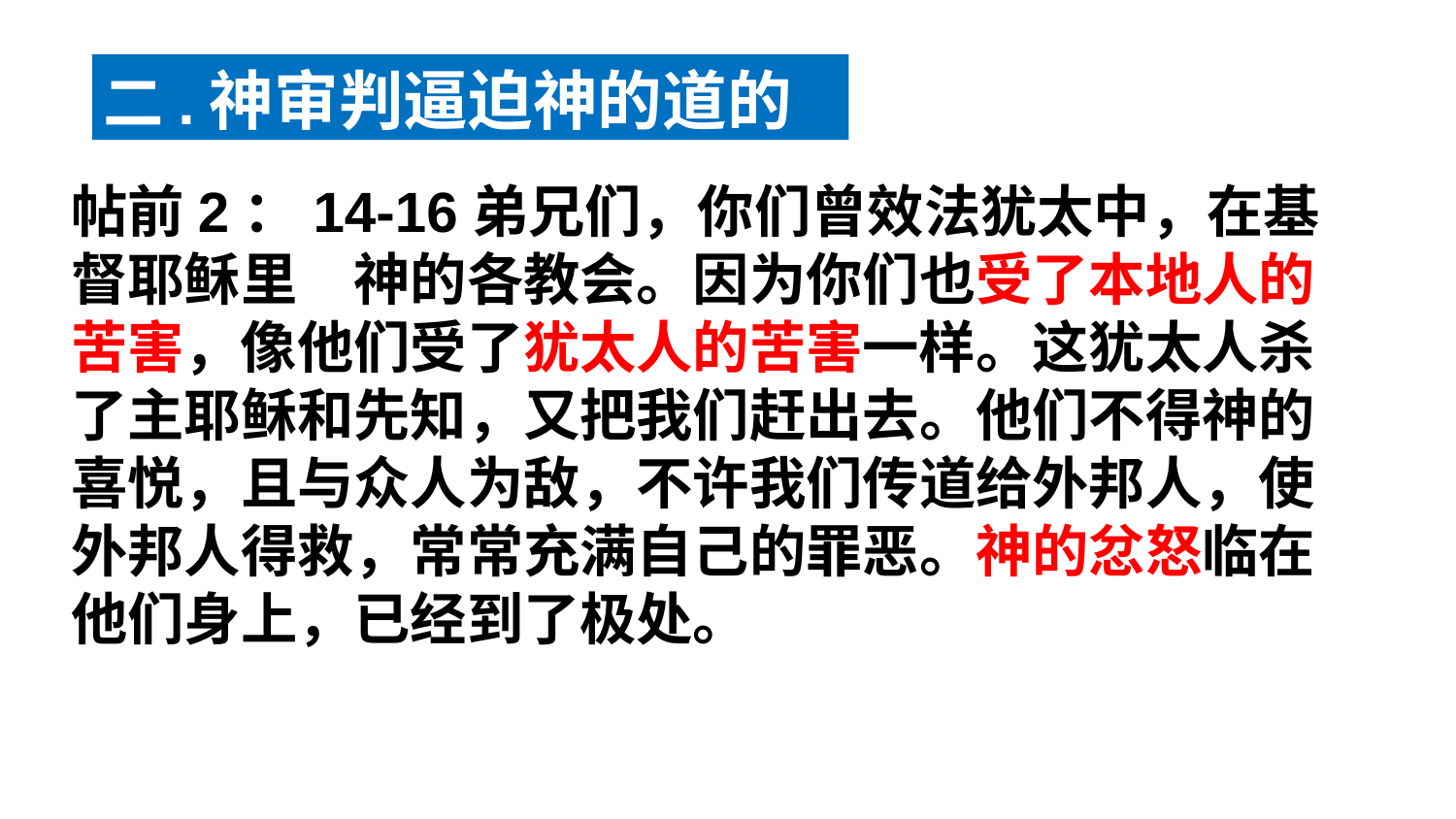

二.神审判逼迫神的道的人
帖前2：14-16弟兄们，你们曾效法犹太中，在基督耶稣里　神的各教会。因为你们也受了本地人的苦害，像他们受了犹太人的苦害一样。这犹太人杀了主耶稣和先知，又把我们赶出去。他们不得神的喜悦，且与众人为敌，不许我们传道给外邦人，使外邦人得救，常常充满自己的罪恶。神的忿怒临在他们身上，已经到了极处。
‭‭